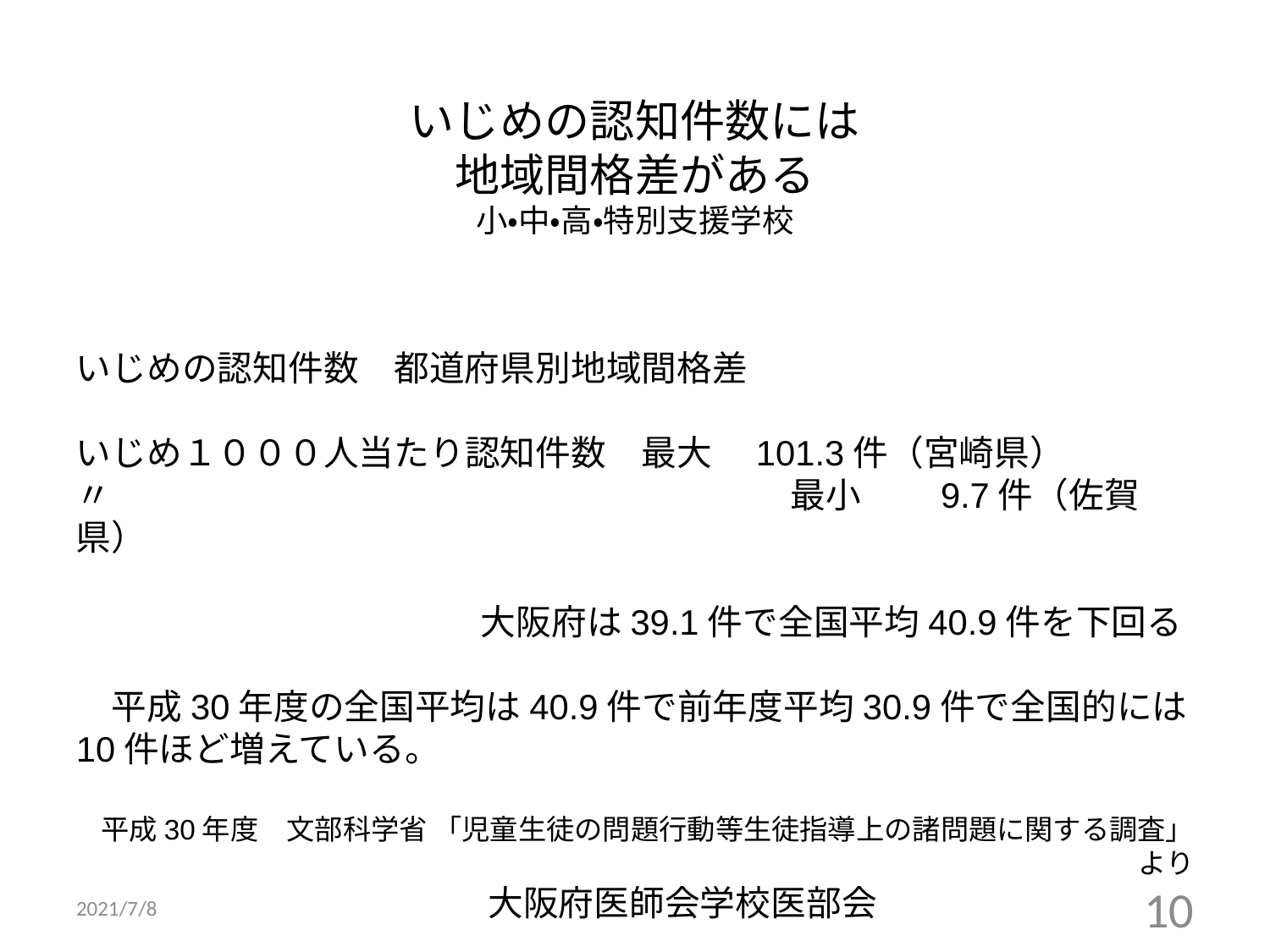

# いじめの認知件数には 地域間格差がある 小・中・高・特別支援学校

いじめの認知件数　都道府県別地域間格差

いじめ１０００人当たり認知件数　最大　101.3件（宮崎県）
〃　　　　　　　　　　　　　　　　　　 　最小　　9.7件（佐賀県）

                   　　　　　　　大阪府は39.1件で全国平均40.9件を下回る

　平成30年度の全国平均は40.9件で前年度平均30.9件で全国的には10件ほど増えている。

平成30年度　文部科学省 「児童生徒の問題行動等生徒指導上の諸問題に関する調査」より

大阪府医師会学校医部会
2021/7/8
10